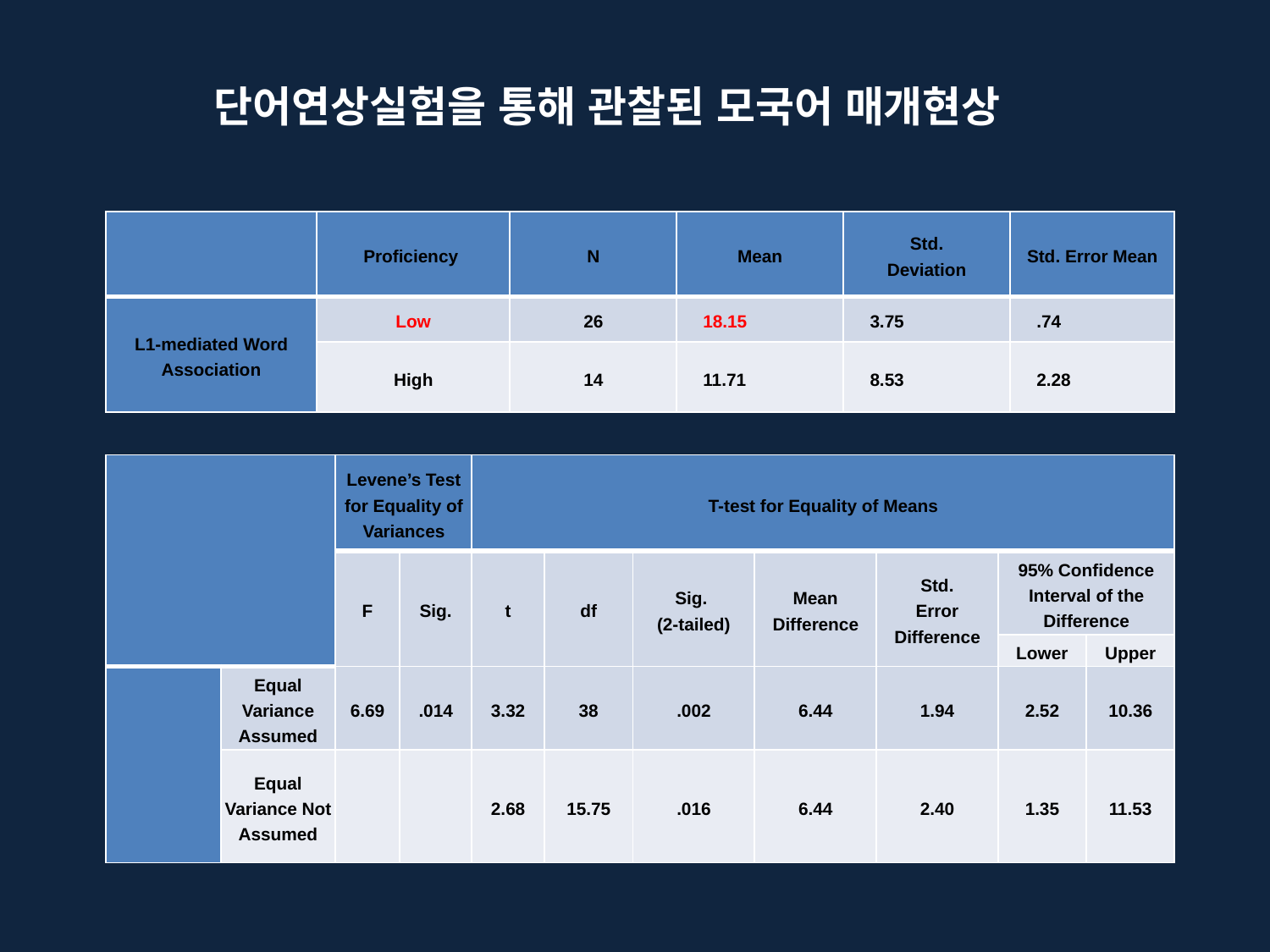

단어연상실험을 통해 관찰된 모국어 매개현상
|  | Proficiency | N | Mean | Std. Deviation | Std. Error Mean |
| --- | --- | --- | --- | --- | --- |
| L1-mediated Word Association | Low | 26 | 18.15 | 3.75 | .74 |
|  | High | 14 | 11.71 | 8.53 | 2.28 |
|  |  | Levene’s Test for Equality of Variances |  | T-test for Equality of Means |  |  |  |  |  |  |
| --- | --- | --- | --- | --- | --- | --- | --- | --- | --- | --- |
|  |  | F | Sig. | t | df | Sig. (2-tailed) | Mean Difference | Std. Error Difference | 95% Confidence Interval of the Difference |  |
|  |  |  |  |  |  |  |  |  | Lower | Upper |
|  | Equal Variance Assumed | 6.69 | .014 | 3.32 | 38 | .002 | 6.44 | 1.94 | 2.52 | 10.36 |
|  | Equal Variance Not Assumed |  |  | 2.68 | 15.75 | .016 | 6.44 | 2.40 | 1.35 | 11.53 |